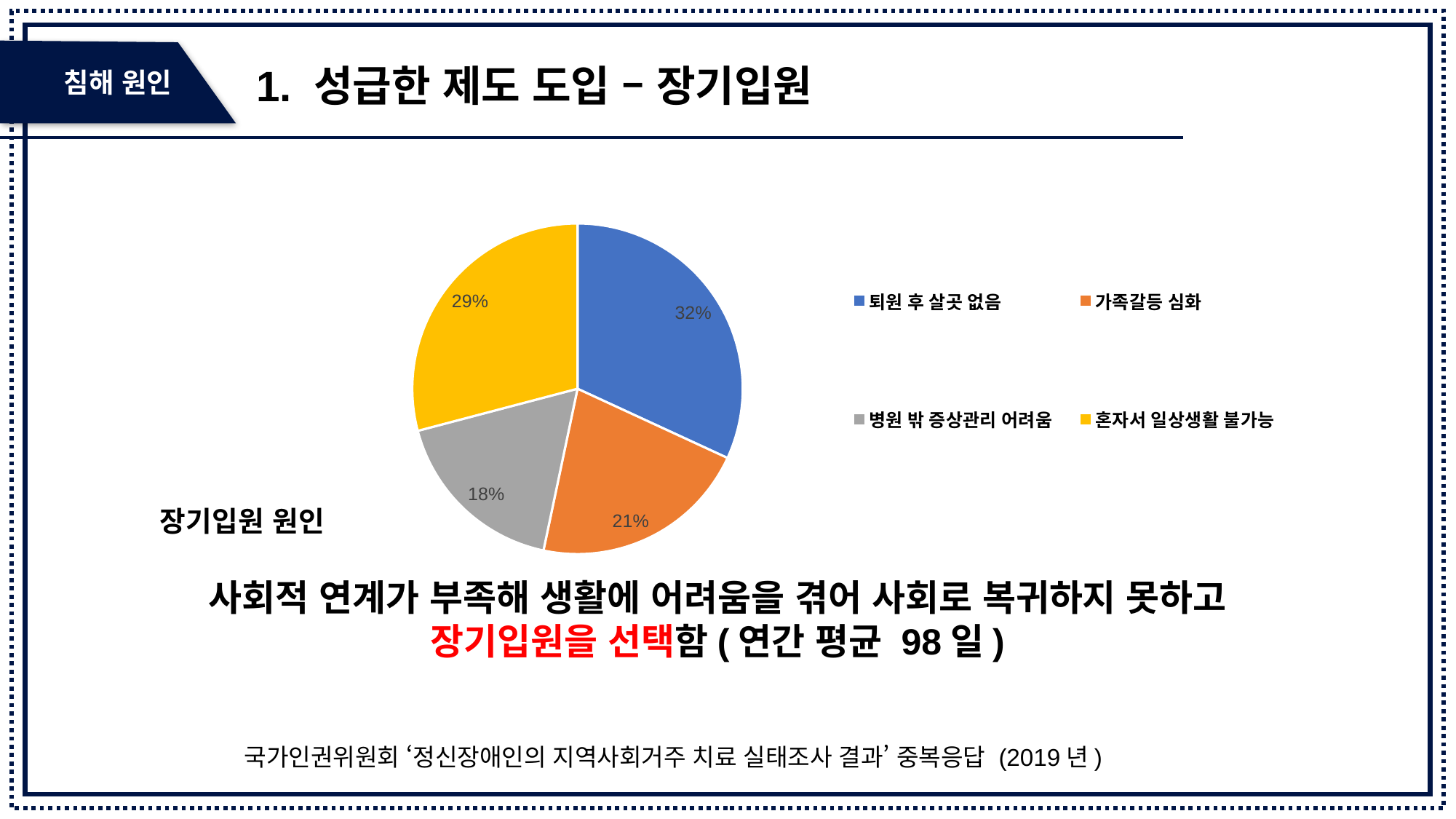

침해 원인
1. 성급한 제도 도입 – 장기입원

### Chart: 장기입원 원인

| Category | 원인 |
|---|---|
| 퇴원 후 살곳 없음 | 24.1 |
| 가족갈등 심화 | 16.2 |
| 병원 밖 증상관리 어려움 | 13.3 |
| 혼자서 일상생활 불가능 | 22.0 |
사회적 연계가 부족해 생활에 어려움을 겪어 사회로 복귀하지 못하고 장기입원을 선택함(연간 평균 98일)

국가인권위원회 ‘정신장애인의 지역사회거주 치료 실태조사 결과’ 중복응답 (2019년)